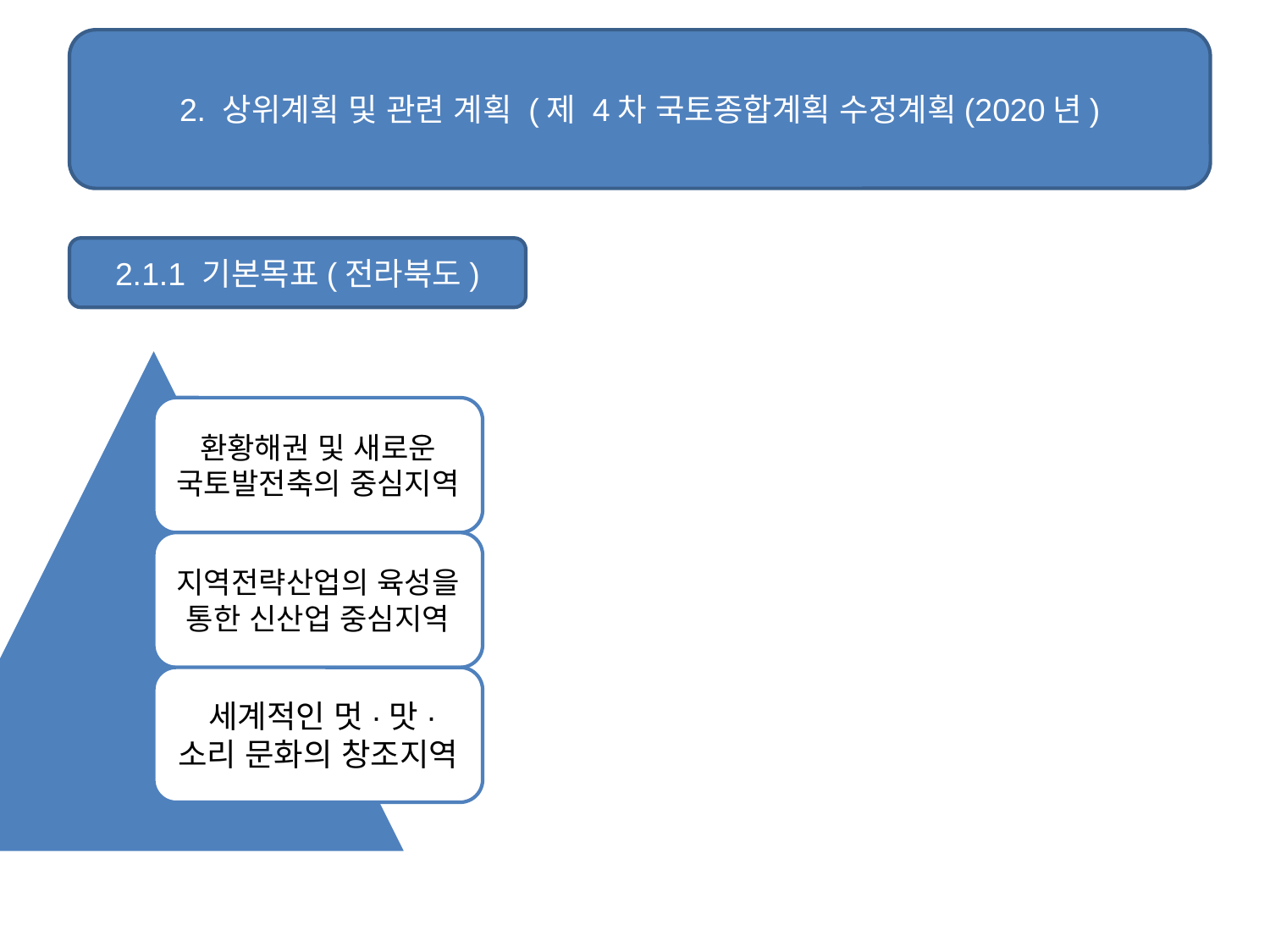

2. 상위계획 및 관련 계획 (제 4차 국토종합계획 수정계획(2020년)
#
2.1.1 기본목표(전라북도)
환황해권 및 새로운 국토발전축의 중심지역
지역전략산업의 육성을 통한 신산업 중심지역
 세계적인 멋·맛·소리 문화의 창조지역